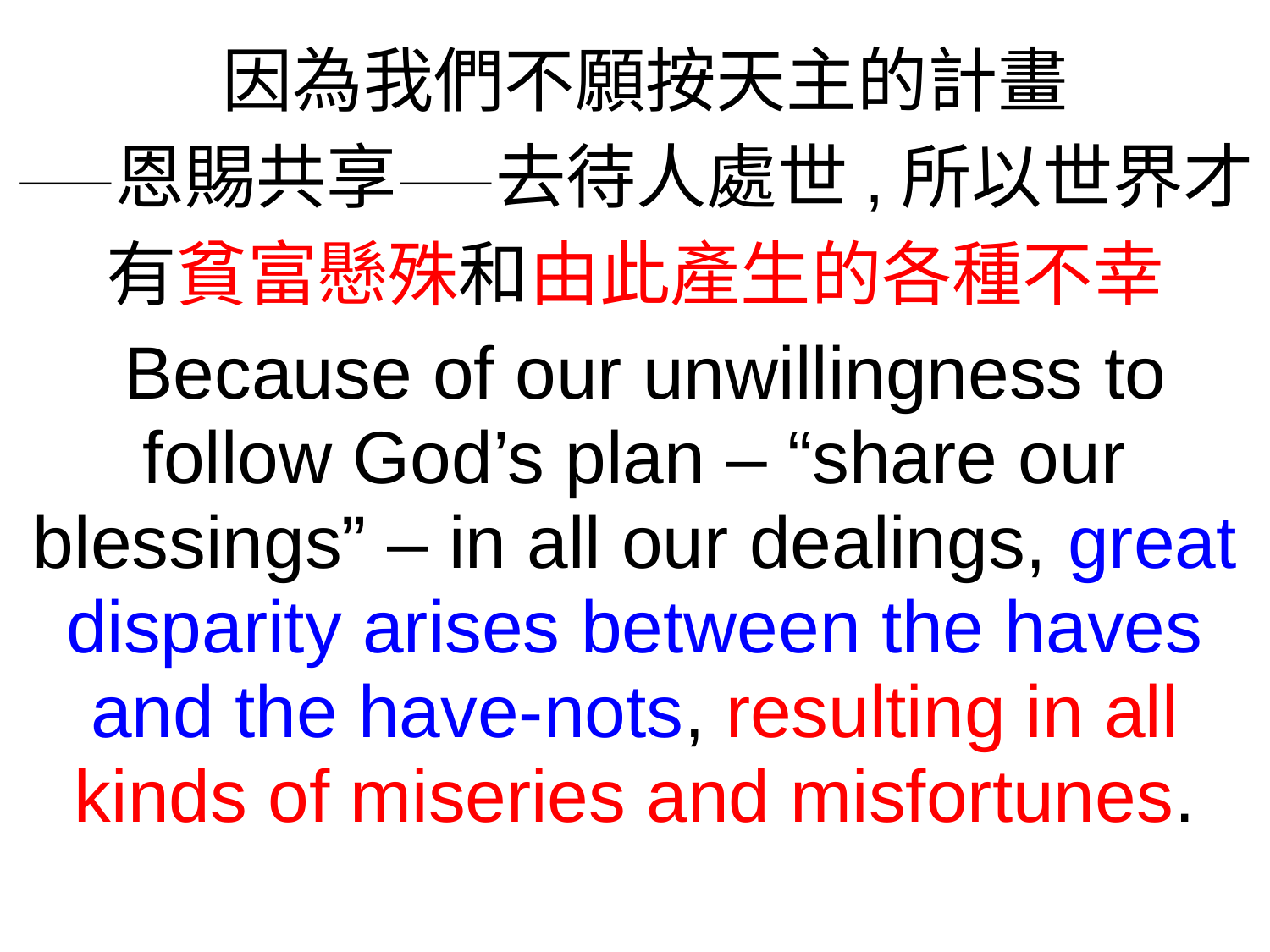

因為我們不願按天主的計畫
——恩賜共享——去待人處世,所以世界才有貧富懸殊和由此產生的各種不幸
Because of our unwillingness to follow God’s plan – “share our blessings” – in all our dealings, great disparity arises between the haves and the have-nots, resulting in all kinds of miseries and misfortunes.